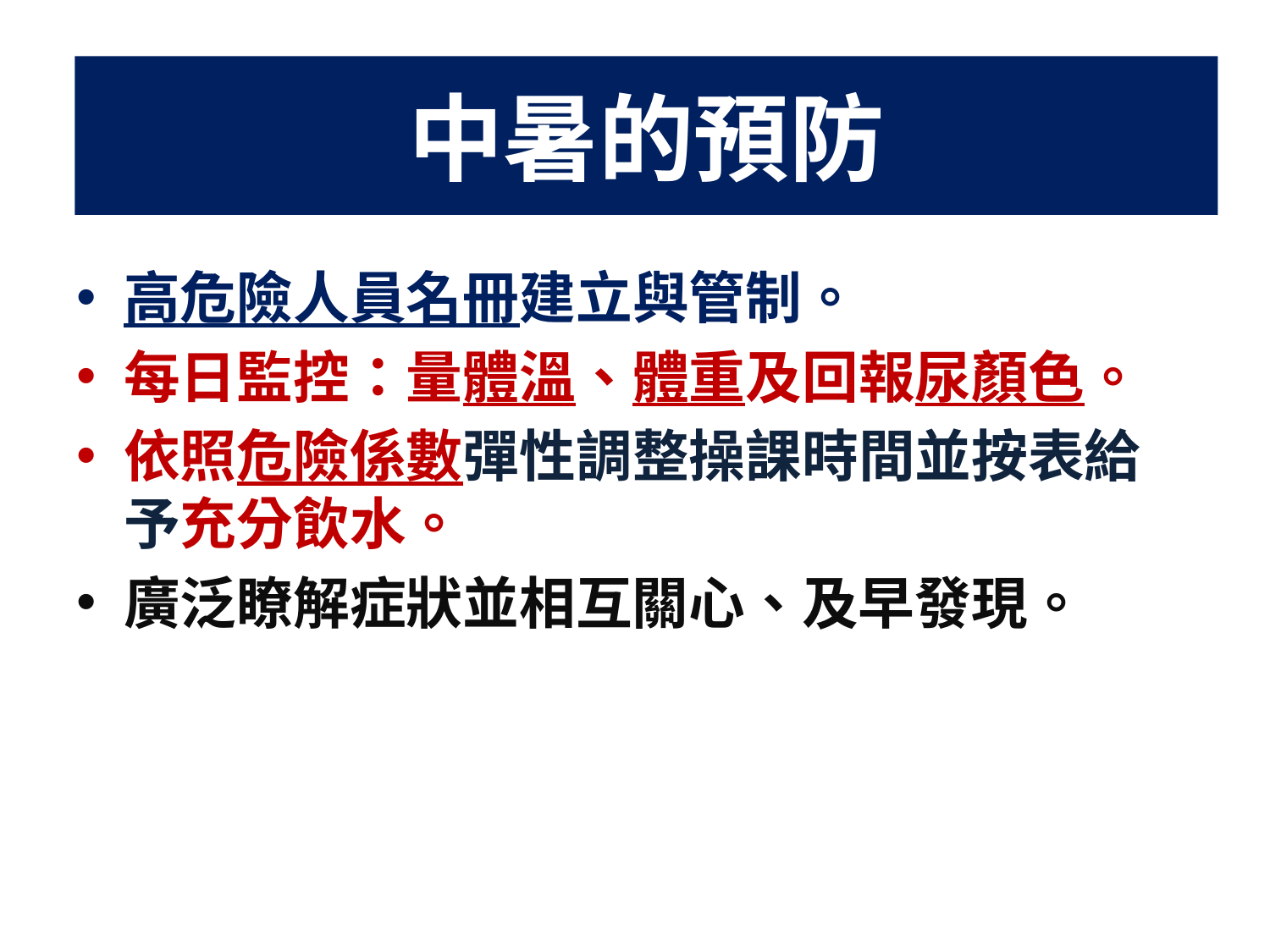

中暑的預防
高危險人員名冊建立與管制。
每日監控：量體溫、體重及回報尿顏色。
依照危險係數彈性調整操課時間並按表給予充分飲水。
廣泛瞭解症狀並相互關心、及早發現。